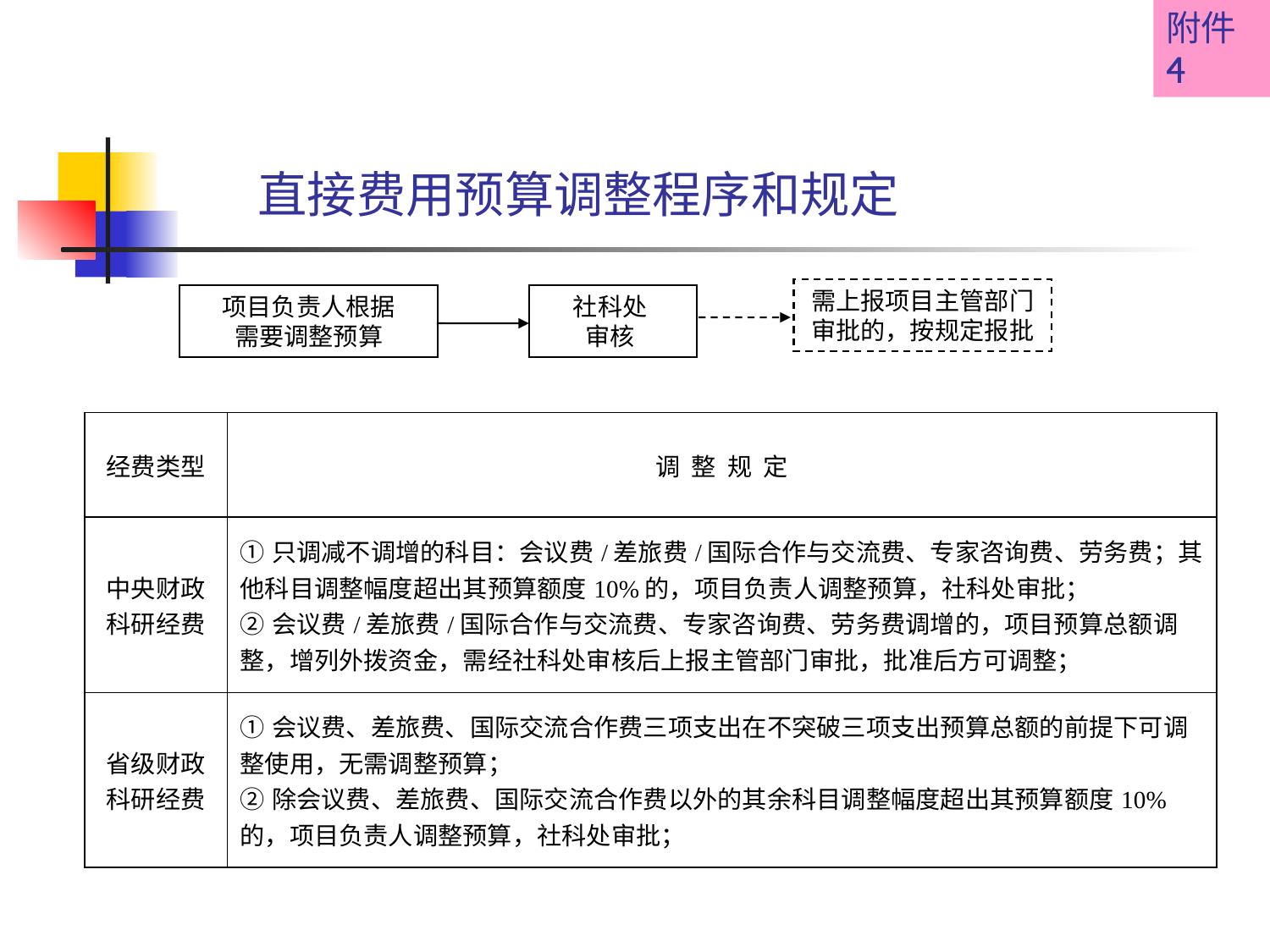

附件4
# 直接费用预算调整程序和规定
需上报项目主管部门审批的，按规定报批
项目负责人根据
需要调整预算
  社科处     审核

| 经费类型 | 调 整 规 定 |
| --- | --- |
| 中央财政科研经费 | ①只调减不调增的科目：会议费/差旅费/国际合作与交流费、专家咨询费、劳务费；其他科目调整幅度超出其预算额度10%的，项目负责人调整预算，社科处审批； ②会议费/差旅费/国际合作与交流费、专家咨询费、劳务费调增的，项目预算总额调整，增列外拨资金，需经社科处审核后上报主管部门审批，批准后方可调整； |
| 省级财政科研经费 | ①会议费、差旅费、国际交流合作费三项支出在不突破三项支出预算总额的前提下可调整使用，无需调整预算； ②除会议费、差旅费、国际交流合作费以外的其余科目调整幅度超出其预算额度10%的，项目负责人调整预算，社科处审批； |